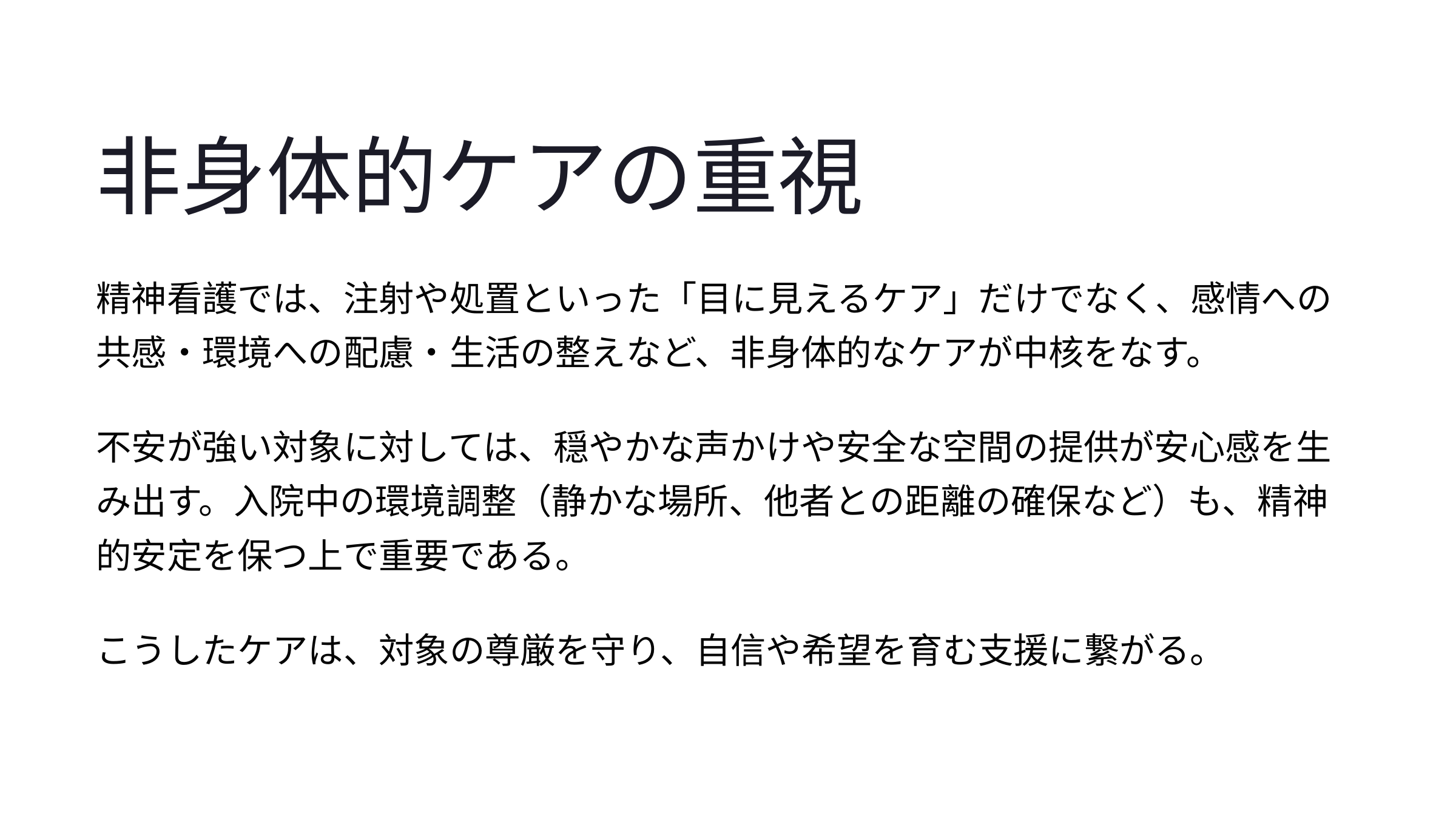

非身体的ケアの重視
精神看護では、注射や処置といった「目に見えるケア」だけでなく、感情への共感・環境への配慮・生活の整えなど、非身体的なケアが中核をなす。
不安が強い対象に対しては、穏やかな声かけや安全な空間の提供が安心感を生み出す。入院中の環境調整（静かな場所、他者との距離の確保など）も、精神的安定を保つ上で重要である。
こうしたケアは、対象の尊厳を守り、自信や希望を育む支援に繋がる。